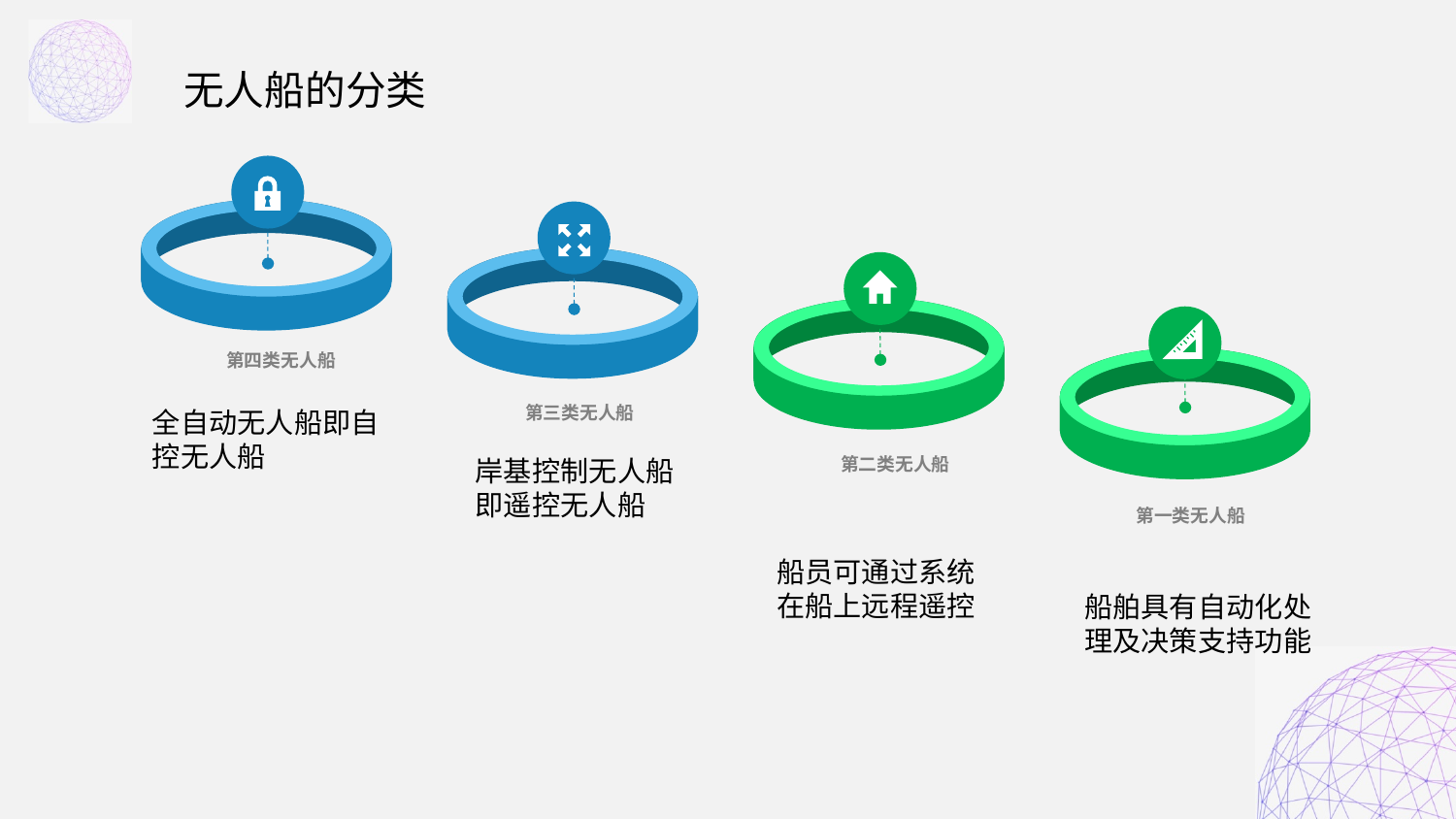

无人船的分类

第四类无人船

第三类无人船
全自动无人船即自控无人船
第二类无人船
岸基控制无人船即遥控无人船
第一类无人船
船员可通过系统在船上远程遥控
船舶具有自动化处理及决策支持功能